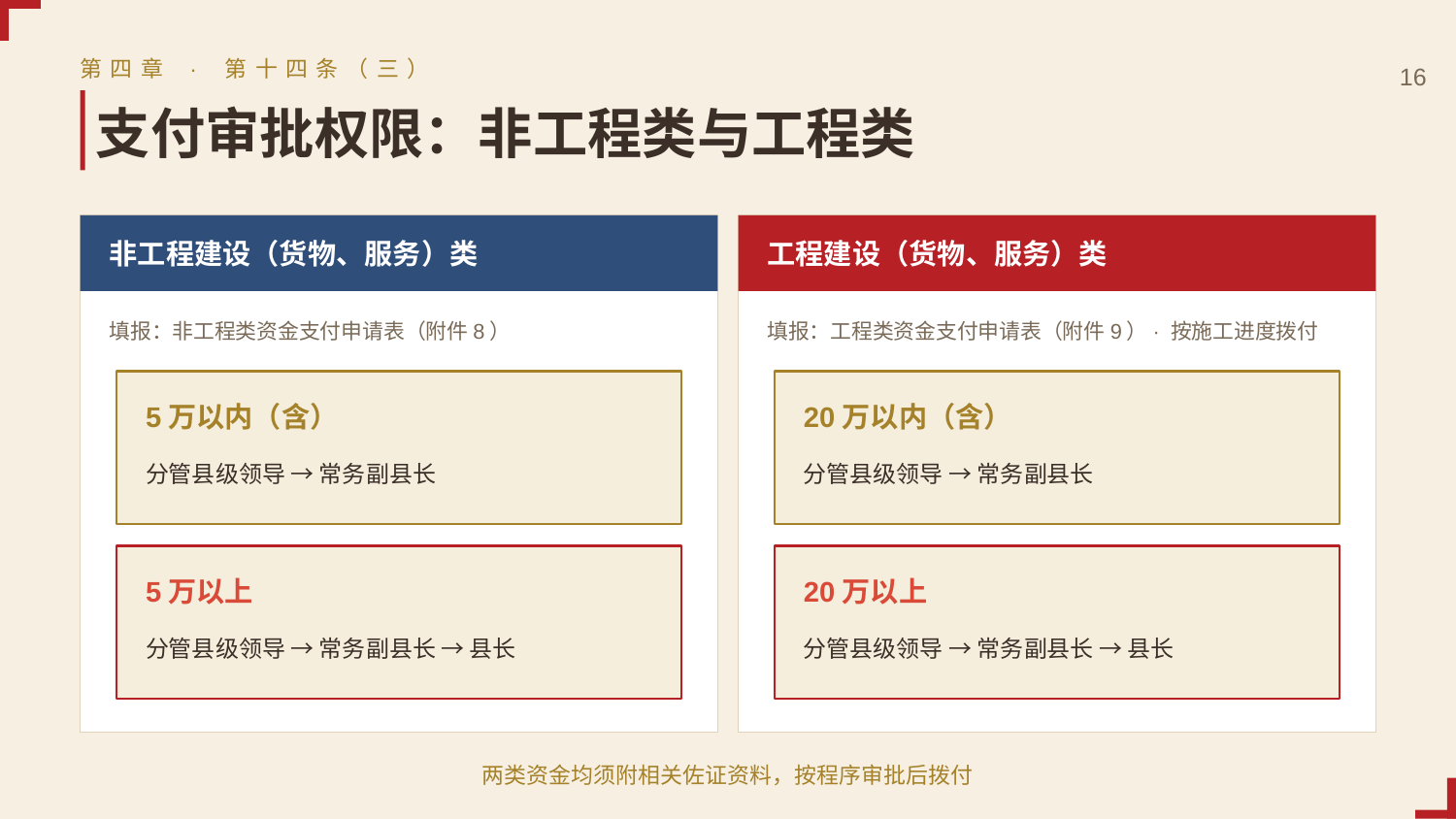

第四章 · 第十四条（三）
16
支付审批权限：非工程类与工程类

非工程建设（货物、服务）类

工程建设（货物、服务）类
填报：非工程类资金支付申请表（附件8）
填报：工程类资金支付申请表（附件9）· 按施工进度拨付

5万以内（含）
20万以内（含）
分管县级领导 → 常务副县长
分管县级领导 → 常务副县长

5万以上
20万以上
分管县级领导 → 常务副县长 → 县长
分管县级领导 → 常务副县长 → 县长
两类资金均须附相关佐证资料，按程序审批后拨付